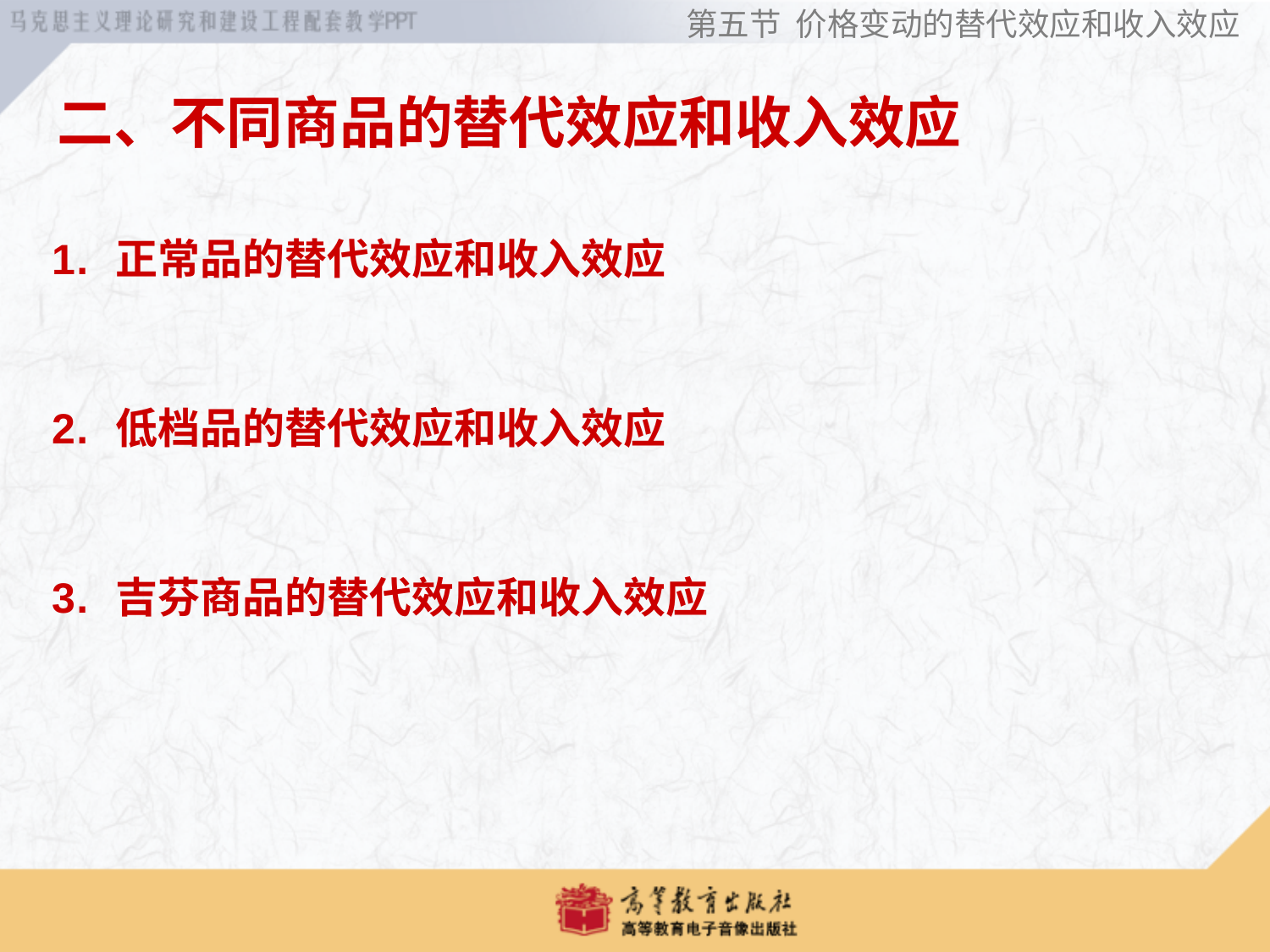

第五节  价格变动的替代效应和收入效应
二、不同商品的替代效应和收入效应
正常品的替代效应和收入效应

低档品的替代效应和收入效应

吉芬商品的替代效应和收入效应